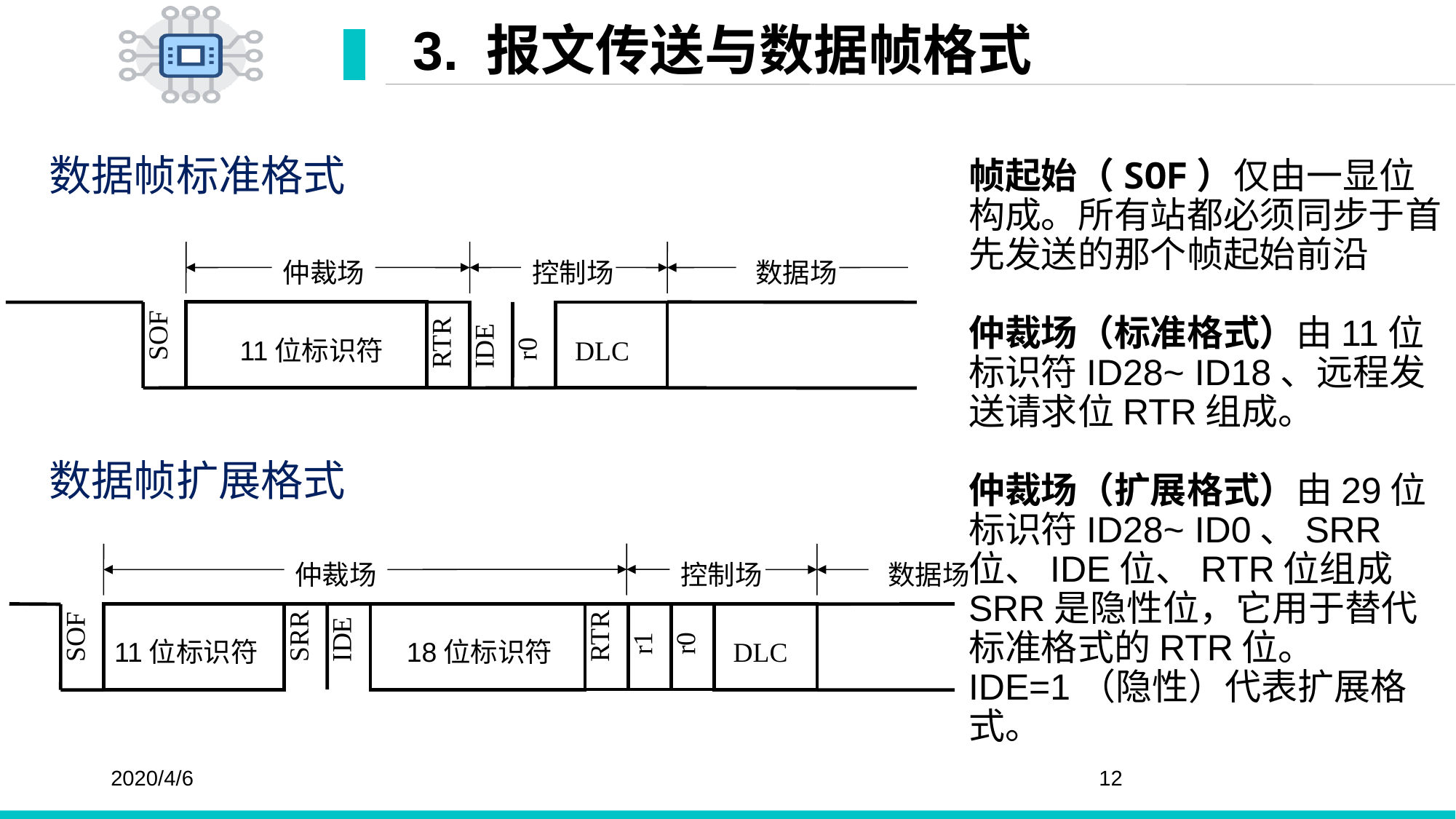

# 3. 报文传送与数据帧格式
数据帧标准格式

数据帧扩展格式
帧起始（SOF）仅由一显位构成。所有站都必须同步于首先发送的那个帧起始前沿

仲裁场（标准格式）由11位标识符ID28~ ID18、远程发送请求位RTR组成。

仲裁场（扩展格式）由29位标识符ID28~ ID0、SRR位、IDE位、RTR位组成
SRR是隐性位，它用于替代标准格式的RTR位。
IDE=1（隐性）代表扩展格式。

仲裁场
控制场
数据场

SOF
r0
RTR

IDE

11位标识符
DLC

仲裁场
控制场
数据场

SOF
SRR
IDE
RTR
 r1
 r0

11位标识符
18位标识符
DLC

2020/4/6
12